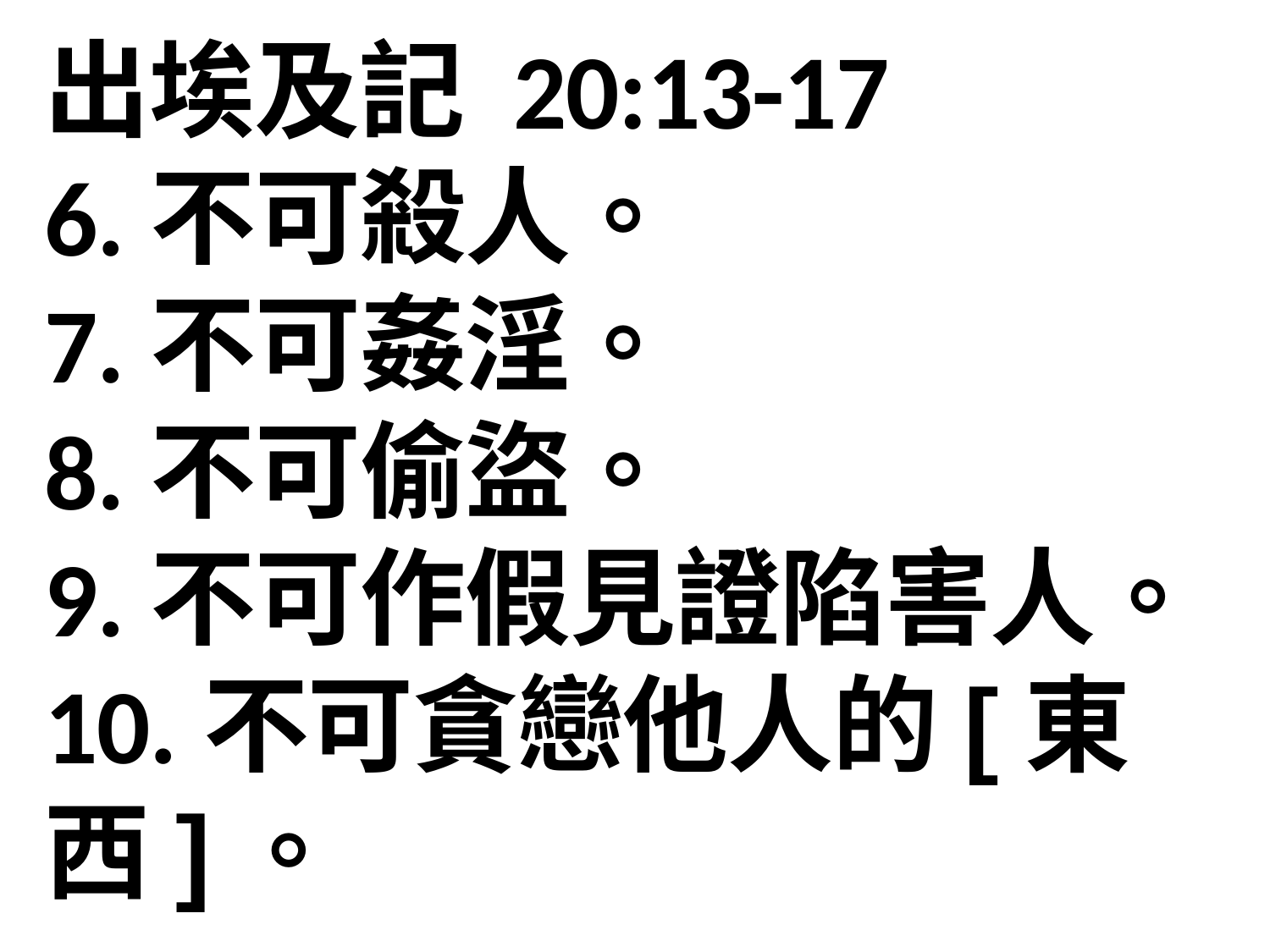

出埃及記 20:13-17
6.不可殺人。
7.不可姦淫。
8.不可偷盜。
9.不可作假見證陷害人。
10.不可貪戀他人的[東西]。